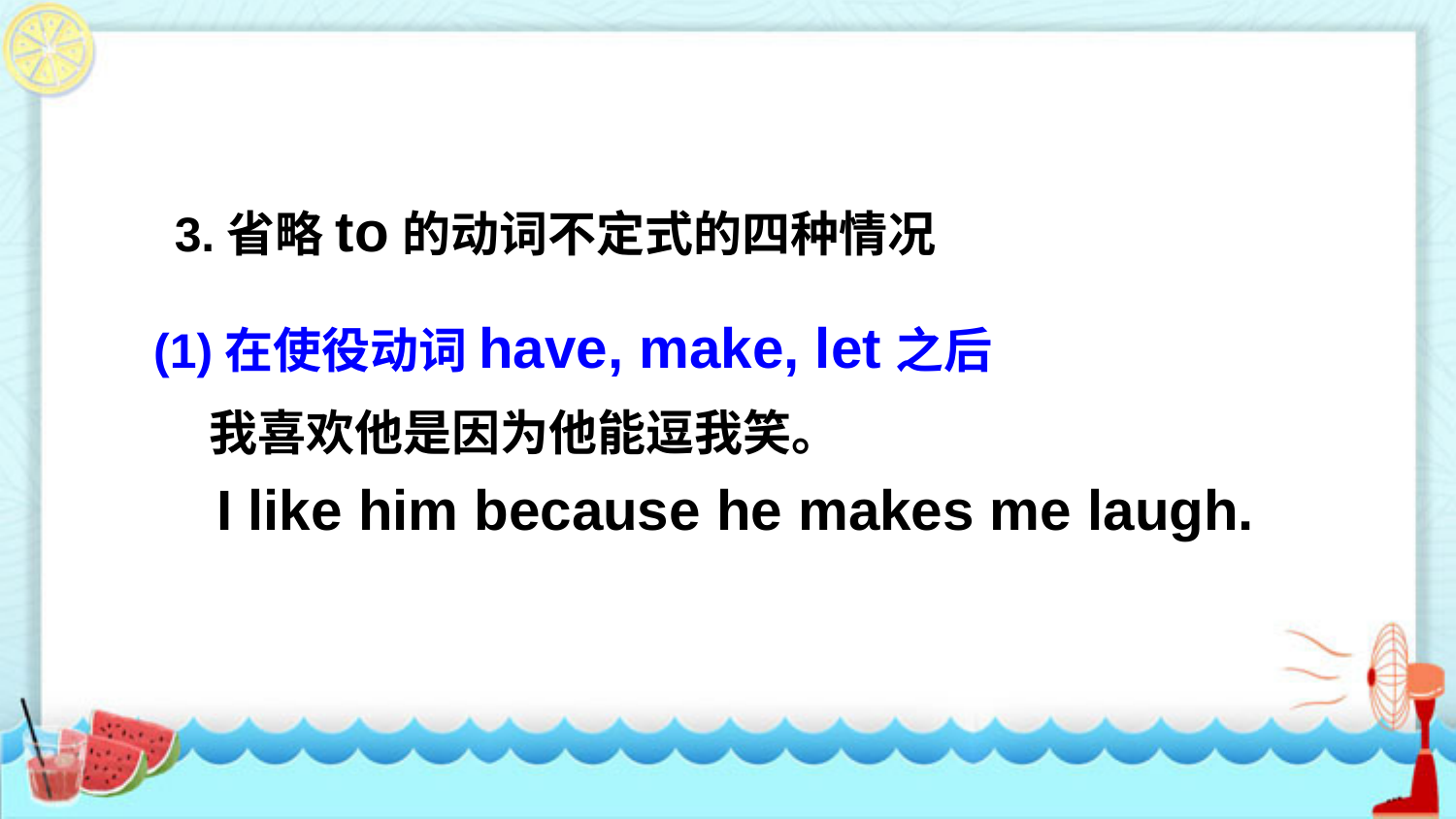

3.省略to的动词不定式的四种情况
(1)在使役动词have, make, let之后
    我喜欢他是因为他能逗我笑。
    I like him because he makes me laugh.